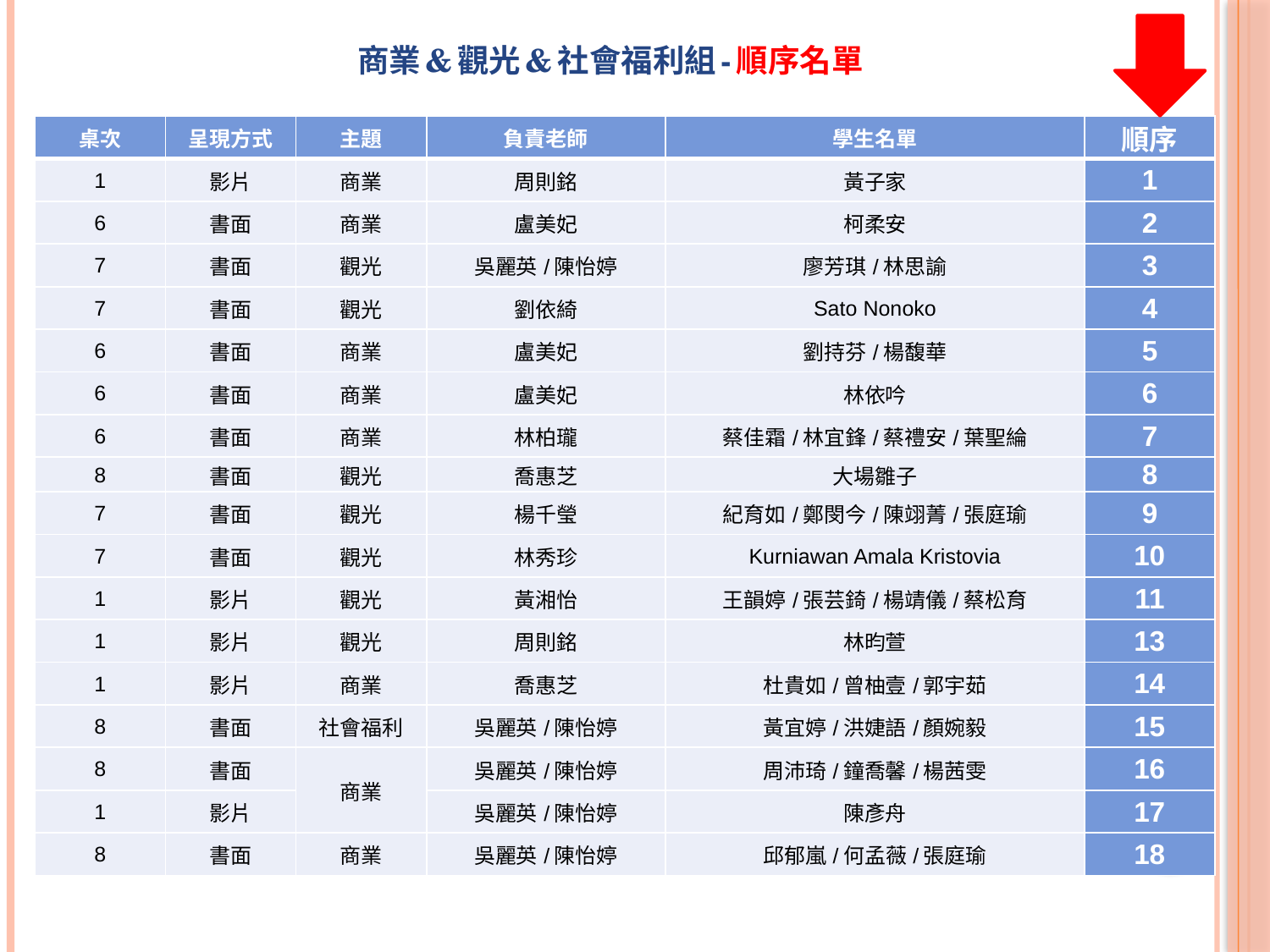

商業&觀光&社會福利組-順序名單
| 桌次 | 呈現方式 | 主題 | 負責老師 | 學生名單 | 順序 |
| --- | --- | --- | --- | --- | --- |
| 1 | 影片 | 商業 | 周則銘 | 黃子家 | 1 |
| 6 | 書面 | 商業 | 盧美妃 | 柯柔安 | 2 |
| 7 | 書面 | 觀光 | 吳麗英/陳怡婷 | 廖芳琪/林思諭 | 3 |
| 7 | 書面 | 觀光 | 劉依綺 | Sato Nonoko | 4 |
| 6 | 書面 | 商業 | 盧美妃 | 劉持芬/楊馥華 | 5 |
| 6 | 書面 | 商業 | 盧美妃 | 林依吟 | 6 |
| 6 | 書面 | 商業 | 林柏瓏 | 蔡佳霜/林宜鋒/蔡禮安/葉聖綸 | 7 |
| 8 | 書面 | 觀光 | 喬惠芝 | 大場雛子 | 8 |
| 7 | 書面 | 觀光 | 楊千瑩 | 紀育如/鄭閔今/陳翊菁/張庭瑜 | 9 |
| 7 | 書面 | 觀光 | 林秀珍 | Kurniawan Amala Kristovia | 10 |
| 1 | 影片 | 觀光 | 黃湘怡 | 王韻婷/張芸錡/楊靖儀/蔡松育 | 11 |
| 1 | 影片 | 觀光 | 周則銘 | 林昀萱 | 13 |
| 1 | 影片 | 商業 | 喬惠芝 | 杜貴如/曾柚壹/郭宇茹 | 14 |
| 8 | 書面 | 社會福利 | 吳麗英/陳怡婷 | 黃宜婷/洪婕語/顏婉毅 | 15 |
| 8 | 書面 | 商業 | 吳麗英/陳怡婷 | 周沛琦/鐘喬馨/楊茜雯 | 16 |
| 1 | 影片 |  | 吳麗英/陳怡婷 | 陳彥舟 | 17 |
| 8 | 書面 | 商業 | 吳麗英/陳怡婷 | 邱郁嵐/何孟薇/張庭瑜 | 18 |